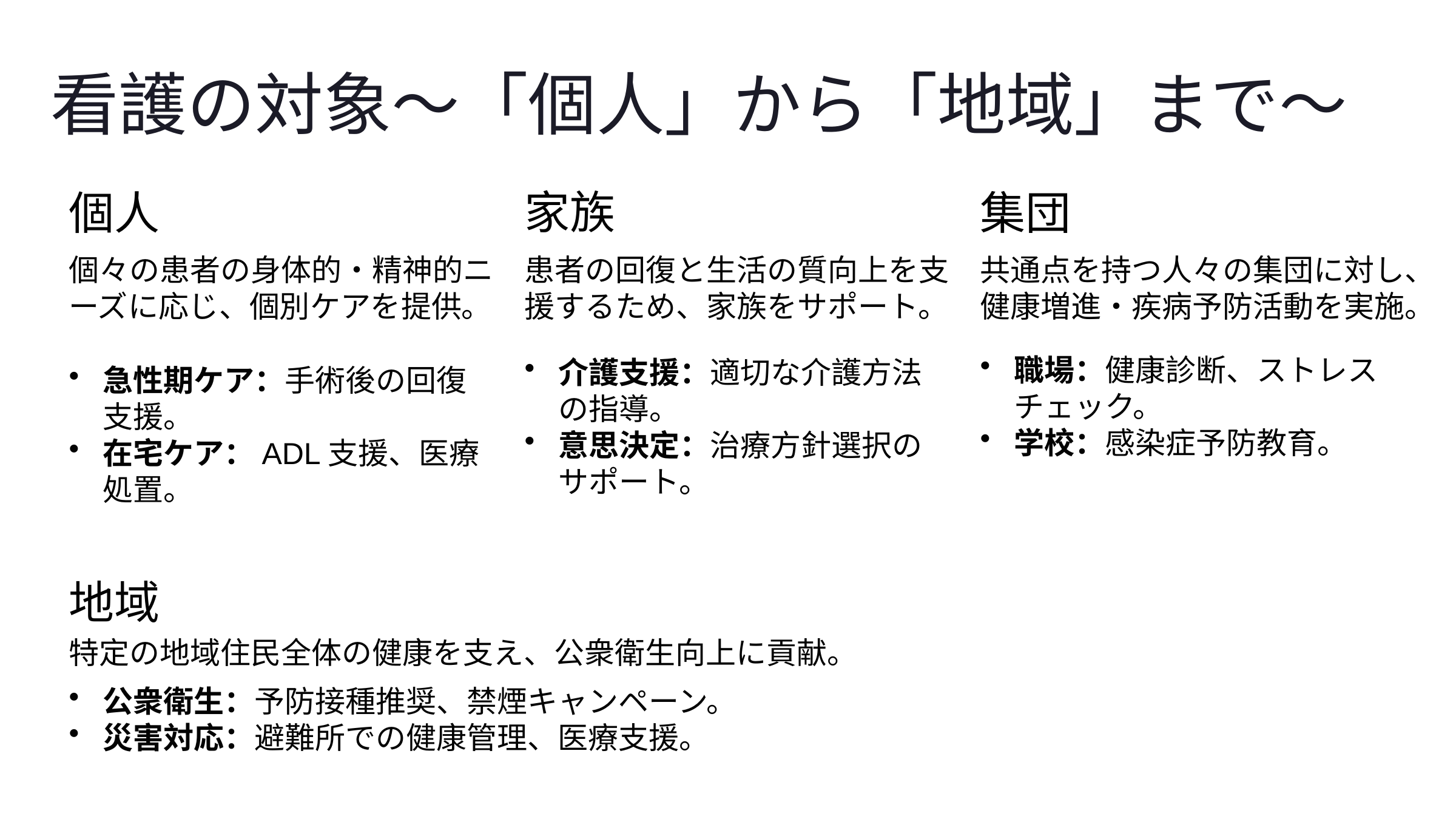

看護の対象〜「個人」から「地域」まで〜
家族
個人
集団
個々の患者の身体的・精神的ニーズに応じ、個別ケアを提供。
患者の回復と生活の質向上を支援するため、家族をサポート。
共通点を持つ人々の集団に対し、健康増進・疾病予防活動を実施。
職場：健康診断、ストレスチェック。
学校：感染症予防教育。
介護支援：適切な介護方法の指導。
意思決定：治療方針選択のサポート。
急性期ケア：手術後の回復支援。
在宅ケア：ADL支援、医療処置。
地域
特定の地域住民全体の健康を支え、公衆衛生向上に貢献。
公衆衛生：予防接種推奨、禁煙キャンペーン。
災害対応：避難所での健康管理、医療支援。